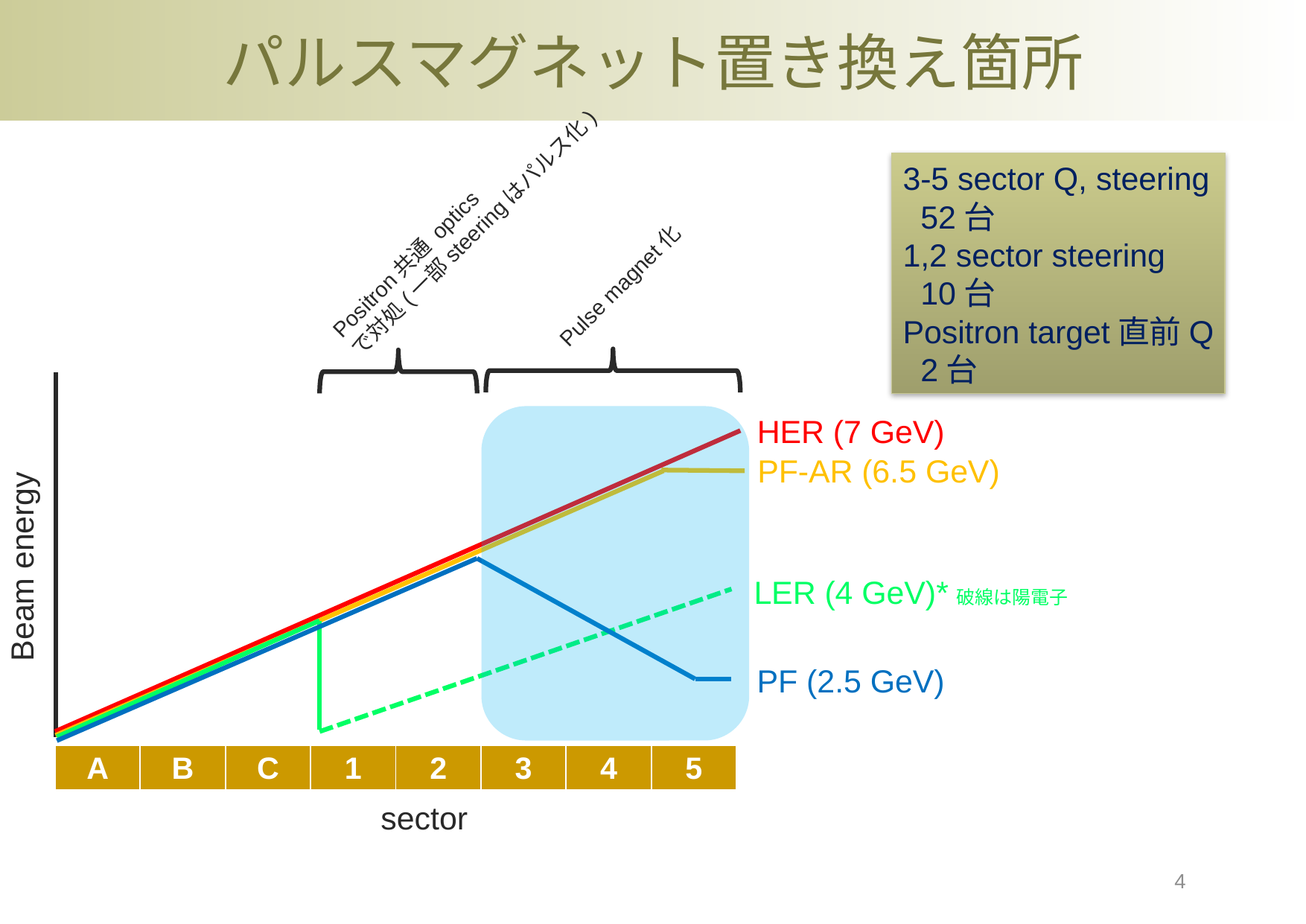

# パルスマグネット置き換え箇所
3-5 sector Q, steering
  52台
1,2 sector steering
  10台
Positron target直前Q
  2台
Positron共通 optics
で対処(一部steeringはパルス化)
Pulse magnet化

HER (7 GeV)
PF-AR (6.5 GeV)
Beam energy
LER (4 GeV)*破線は陽電子
PF (2.5 GeV)
| A | B | C | 1 | 2 | 3 | 4 | 5 |
| --- | --- | --- | --- | --- | --- | --- | --- |
sector

4